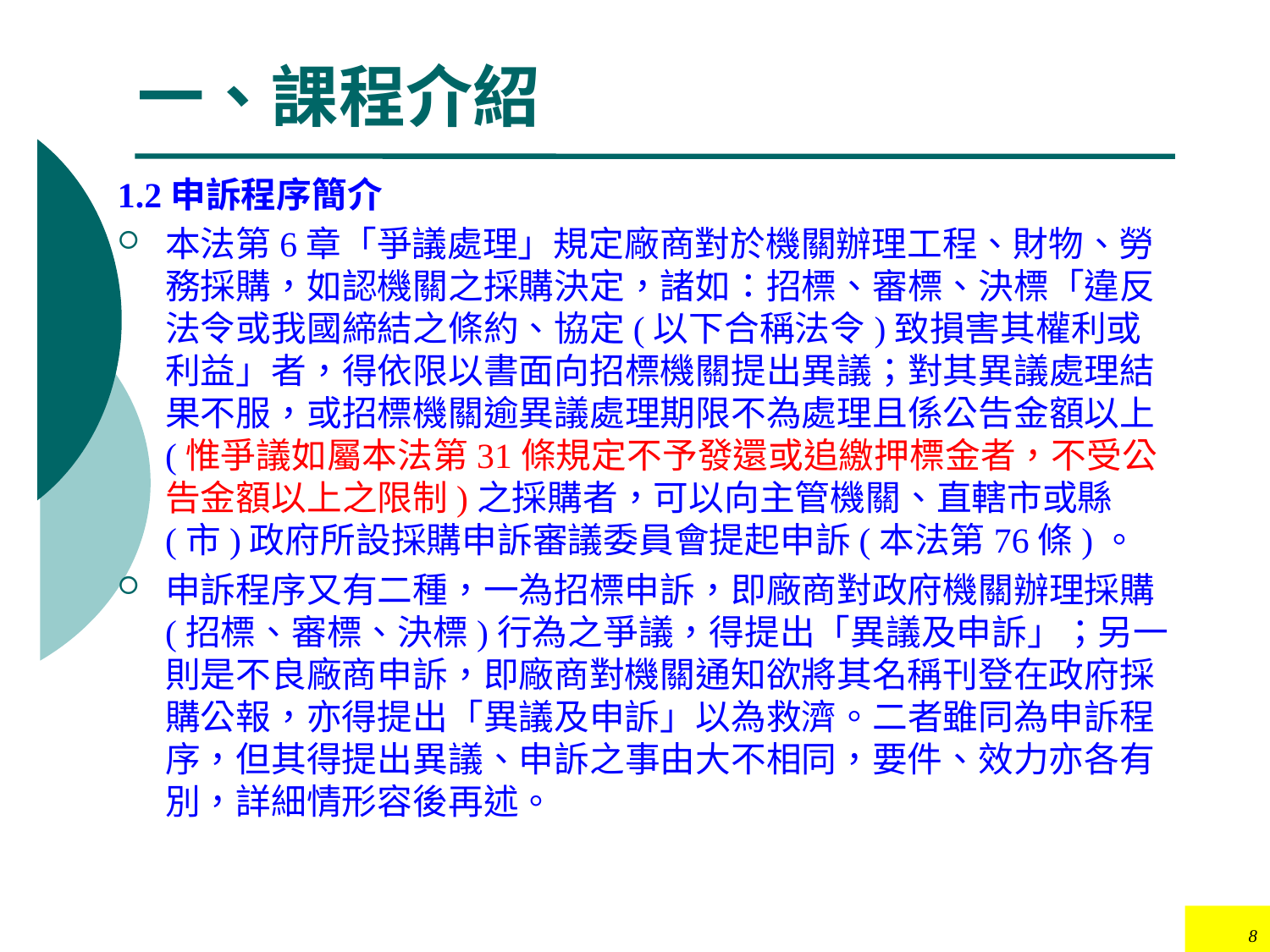

# 一、課程介紹
1.2申訴程序簡介
本法第6章「爭議處理」規定廠商對於機關辦理工程、財物、勞務採購，如認機關之採購決定，諸如：招標、審標、決標「違反法令或我國締結之條約、協定(以下合稱法令)致損害其權利或利益」者，得依限以書面向招標機關提出異議；對其異議處理結果不服，或招標機關逾異議處理期限不為處理且係公告金額以上(惟爭議如屬本法第31條規定不予發還或追繳押標金者，不受公告金額以上之限制)之採購者，可以向主管機關、直轄市或縣(市)政府所設採購申訴審議委員會提起申訴(本法第76條)。
申訴程序又有二種，一為招標申訴，即廠商對政府機關辦理採購(招標、審標、決標)行為之爭議，得提出「異議及申訴」；另一則是不良廠商申訴，即廠商對機關通知欲將其名稱刊登在政府採購公報，亦得提出「異議及申訴」以為救濟。二者雖同為申訴程序，但其得提出異議、申訴之事由大不相同，要件、效力亦各有別，詳細情形容後再述。
8